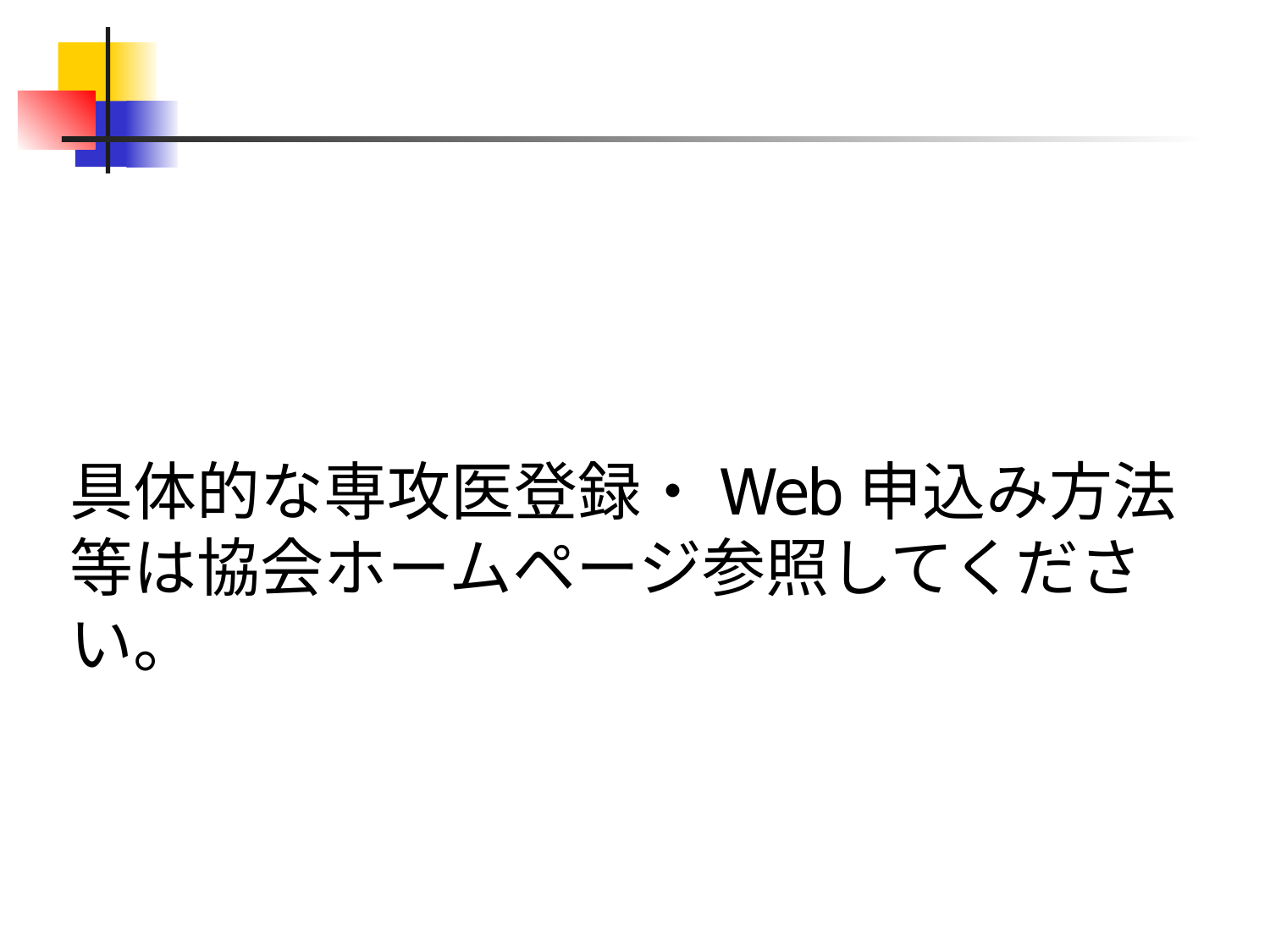

具体的な専攻医登録・Web申込み方法等は協会ホームページ参照してください。